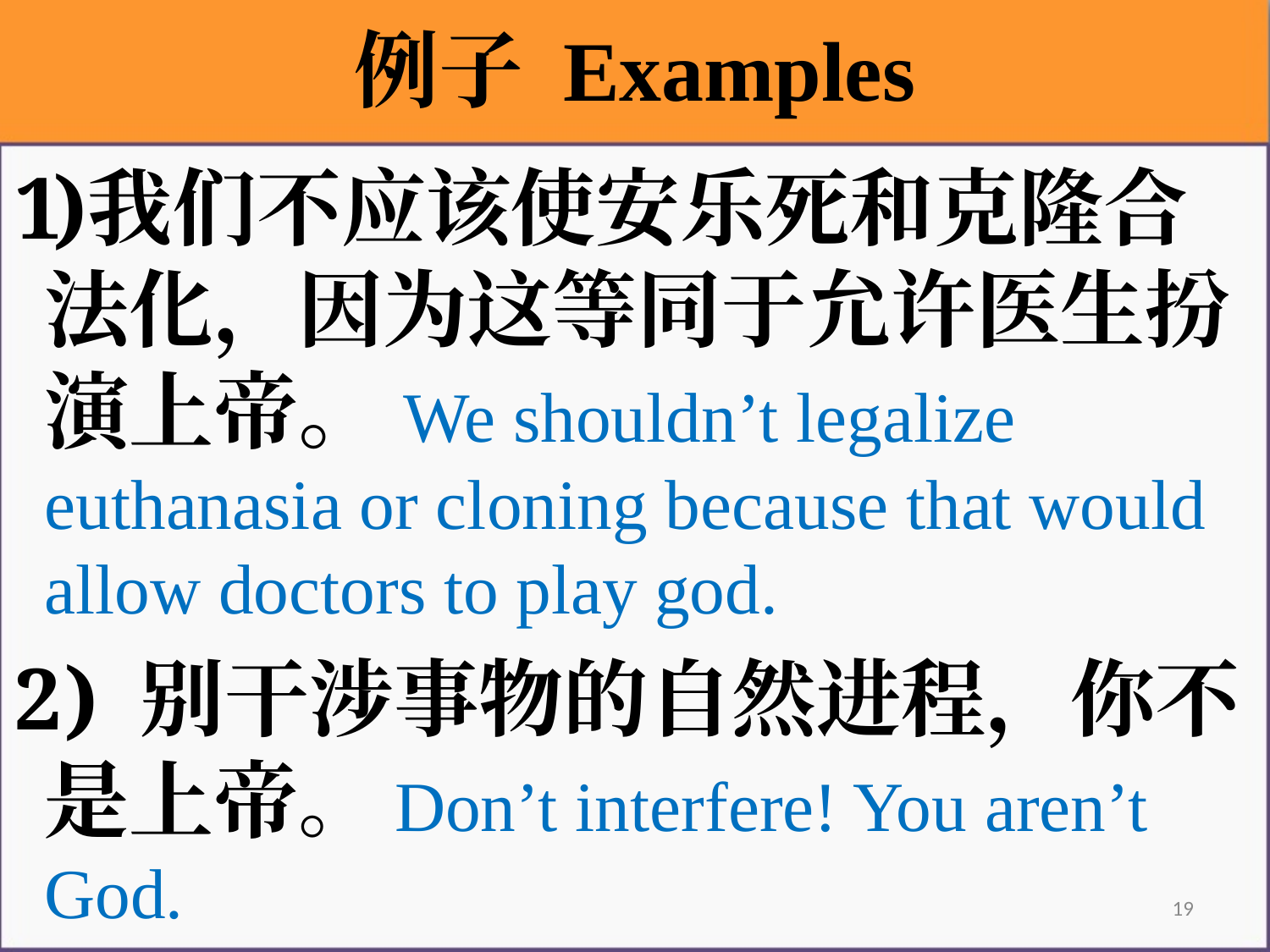

超速是不对的
_____________________
∴救护车不应该超速。

例子 Examples
超速是不对的
_____________________
∴救护车不应该超速。

我们不应该使安乐死和克隆合法化，因为这等同于允许医生扮演上帝。We shouldn’t legalize euthanasia or cloning because that would allow doctors to play god.
 别干涉事物的自然进程，你不是上帝。Don’t interfere! You aren’t God.
19